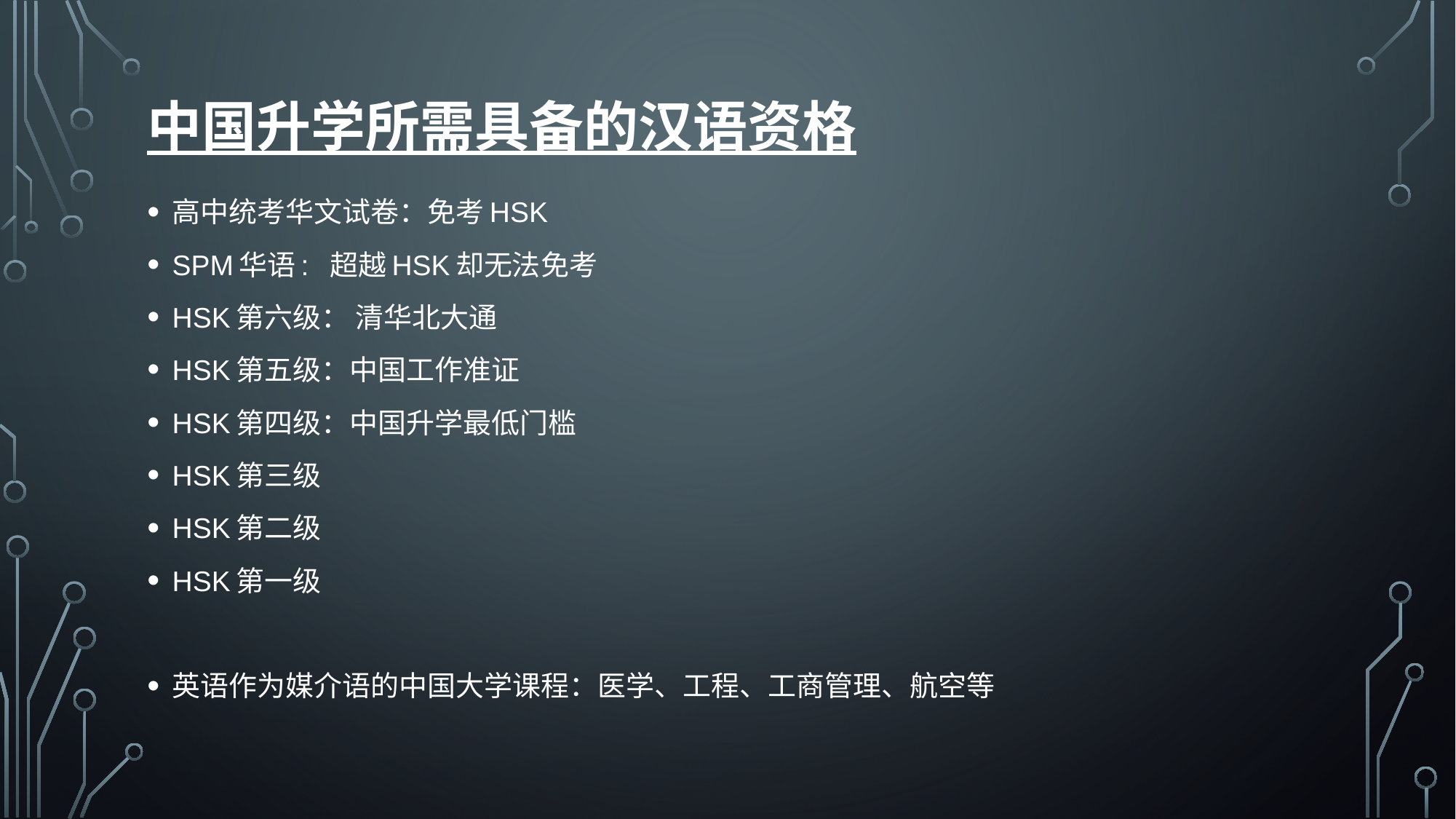

# 中国升学所需具备的汉语资格
高中统考华文试卷：免考HSK
SPM华语:  超越HSK却无法免考
HSK第六级： 清华北大通
HSK第五级：中国工作准证
HSK第四级：中国升学最低门槛
HSK第三级
HSK第二级
HSK第一级

英语作为媒介语的中国大学课程：医学、工程、工商管理、航空等